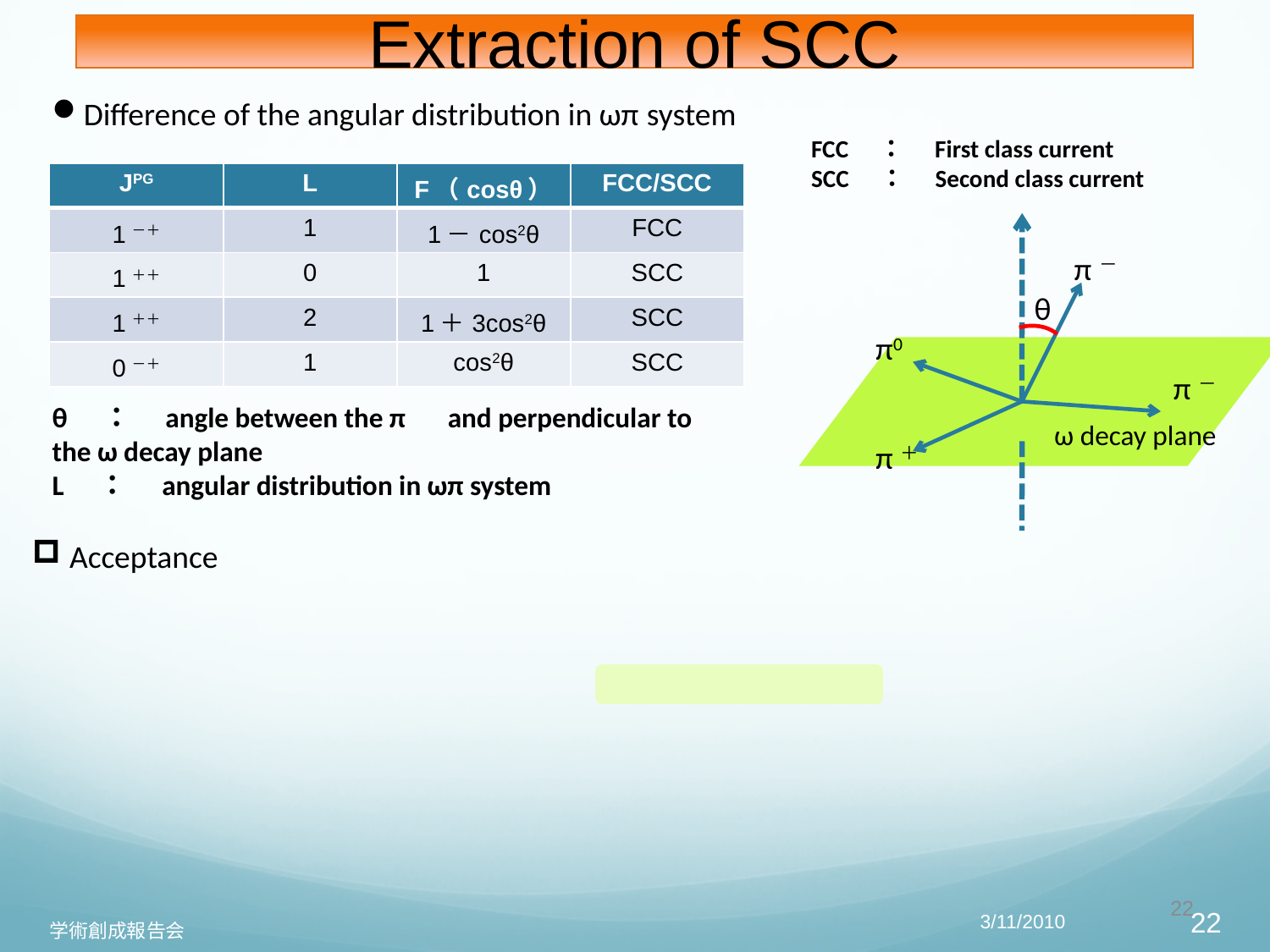

Extraction of SCC
Difference of the angular distribution in ωπ system
FCC　：　First class current
SCC　：　Second class current
| JPG | L | F（cosθ） | FCC/SCC |
| --- | --- | --- | --- |
| 1－＋ | 1 | 1－cos2θ | FCC |
| 1＋＋ | 0 | 1 | SCC |
| 1＋＋ | 2 | 1＋3cos2θ | SCC |
| 0－＋ | 1 | cos2θ | SCC |
π－
θ
π0

π－
ω decay plane
π＋

θ　：　angle between the π　and perpendicular to the ω decay plane
L　：　angular distribution in ωπ system
 Acceptance

22
3/11/2010
22
学術創成報告会